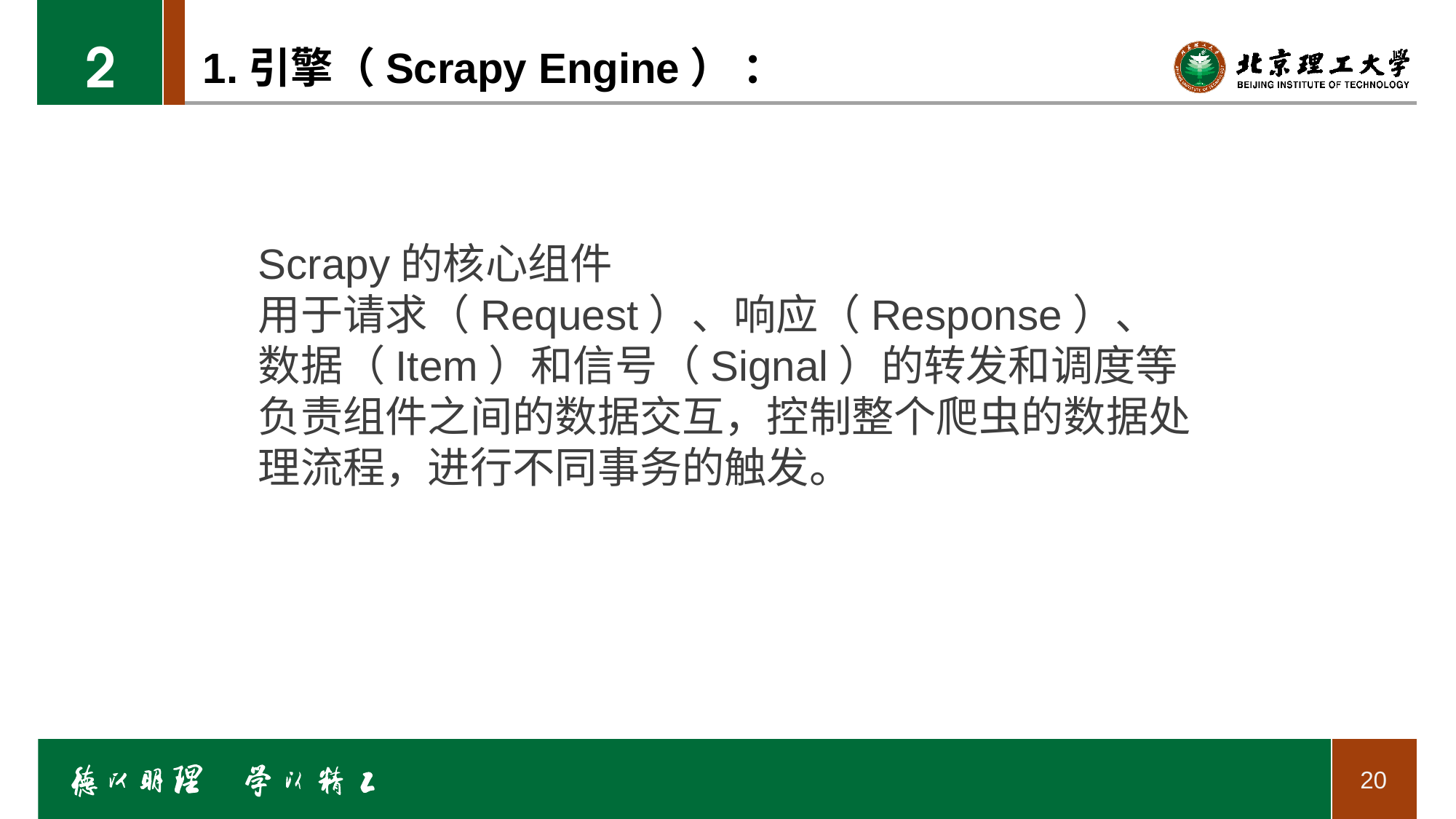

2
# 1.引擎（Scrapy Engine） ：
Scrapy的核心组件
用于请求（Request）、响应（Response）、数据（Item）和信号（Signal）的转发和调度等
负责组件之间的数据交互，控制整个爬虫的数据处理流程，进行不同事务的触发。